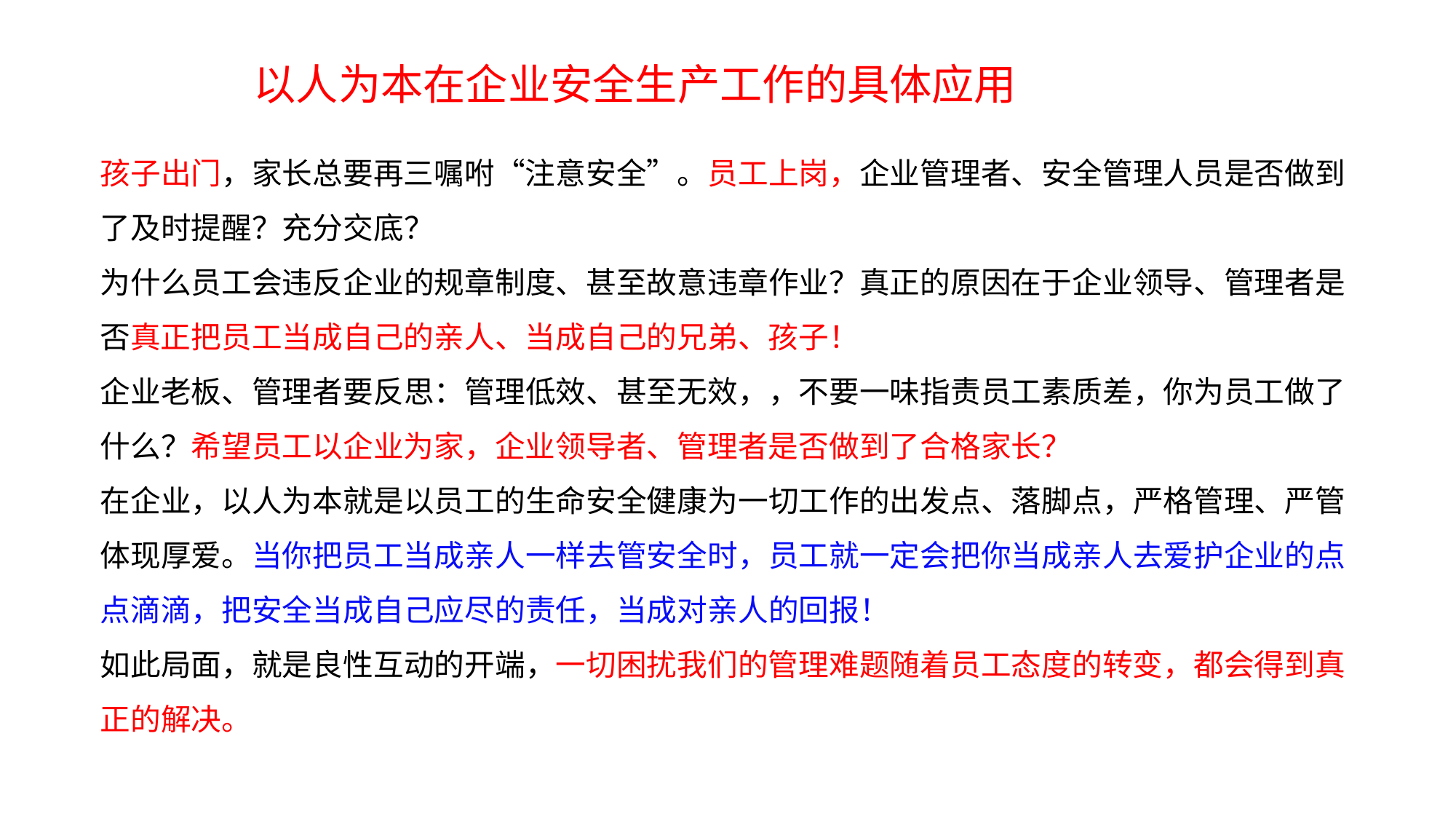

以人为本在企业安全生产工作的具体应用
孩子出门，家长总要再三嘱咐“注意安全”。员工上岗，企业管理者、安全管理人员是否做到了及时提醒？充分交底？
为什么员工会违反企业的规章制度、甚至故意违章作业？真正的原因在于企业领导、管理者是否真正把员工当成自己的亲人、当成自己的兄弟、孩子！
企业老板、管理者要反思：管理低效、甚至无效，，不要一味指责员工素质差，你为员工做了什么？希望员工以企业为家，企业领导者、管理者是否做到了合格家长？
在企业，以人为本就是以员工的生命安全健康为一切工作的出发点、落脚点，严格管理、严管体现厚爱。当你把员工当成亲人一样去管安全时，员工就一定会把你当成亲人去爱护企业的点点滴滴，把安全当成自己应尽的责任，当成对亲人的回报！
如此局面，就是良性互动的开端，一切困扰我们的管理难题随着员工态度的转变，都会得到真正的解决。
121